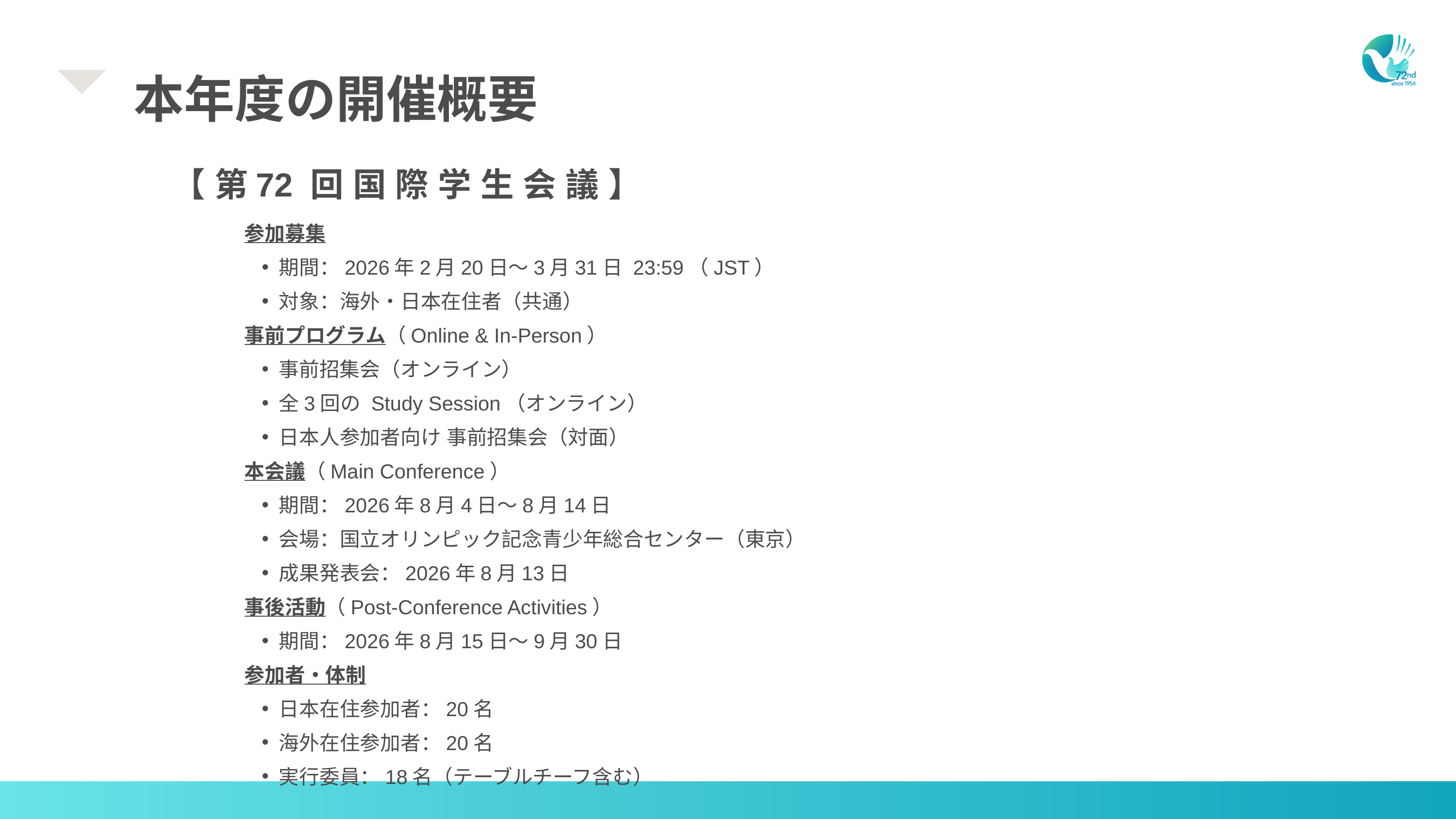

本年度の開催概要

【 第72 回 国 際 学 生 会 議 】
参加募集
期間：2026年2月20日〜3月31日 23:59（JST）
対象：海外・日本在住者（共通）
事前プログラム（Online & In-Person）
事前招集会（オンライン）
全3回の Study Session（オンライン）
日本人参加者向け 事前招集会（対面）
本会議（Main Conference）
期間：2026年8月4日〜8月14日
会場：国立オリンピック記念青少年総合センター（東京）
成果発表会：2026年8月13日
事後活動（Post-Conference Activities）
期間：2026年8月15日〜9月30日
参加者・体制
日本在住参加者：20名
海外在住参加者：20名
実行委員：18名（テーブルチーフ含む）